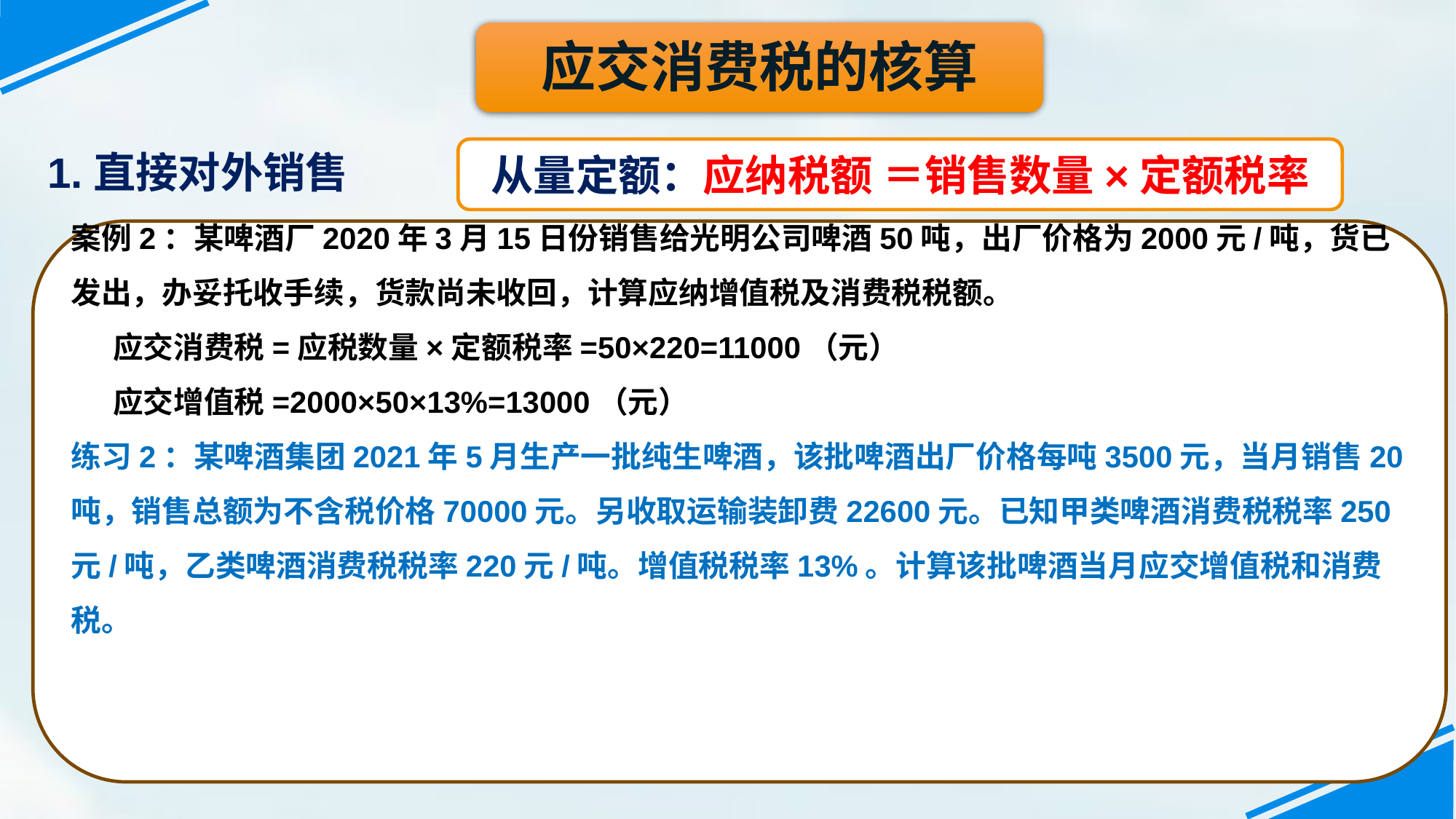

应交消费税的核算
1.直接对外销售
从量定额：应纳税额 ＝销售数量×定额税率
案例2：某啤酒厂2020年3月15日份销售给光明公司啤酒50吨，出厂价格为2000元/吨，货已发出，办妥托收手续，货款尚未收回，计算应纳增值税及消费税税额。
     应交消费税=应税数量×定额税率=50×220=11000（元）
     应交增值税=2000×50×13%=13000（元）
练习2：某啤酒集团2021年5月生产一批纯生啤酒，该批啤酒出厂价格每吨3500元，当月销售20吨，销售总额为不含税价格70000元。另收取运输装卸费22600元。已知甲类啤酒消费税税率250元/吨，乙类啤酒消费税税率220元/吨。增值税税率13%。计算该批啤酒当月应交增值税和消费税。